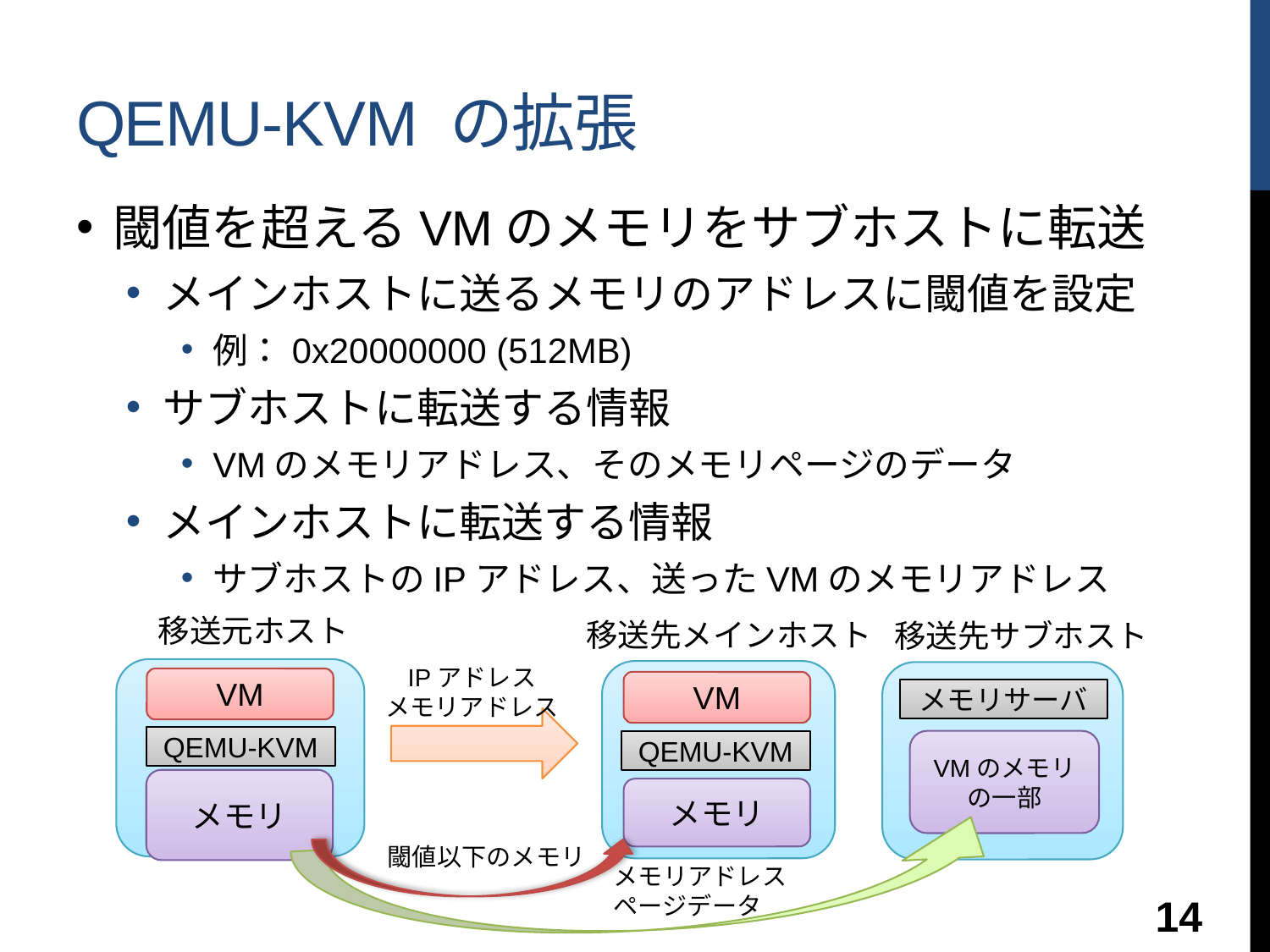

# QEMU-KVM の拡張
閾値を超えるVMのメモリをサブホストに転送
メインホストに送るメモリのアドレスに閾値を設定
例：0x20000000 (512MB)
サブホストに転送する情報
VMのメモリアドレス、そのメモリページのデータ
メインホストに転送する情報
サブホストのIPアドレス、送ったVMのメモリアドレス

移送元ホスト
移送先メインホスト
移送先サブホスト
IPアドレス
メモリアドレス

VM
VM
メモリサーバ

QEMU-KVM
QEMU-KVM
VMのメモリの一部
メモリ
メモリ
閾値以下のメモリ

メモリアドレスページデータ
14